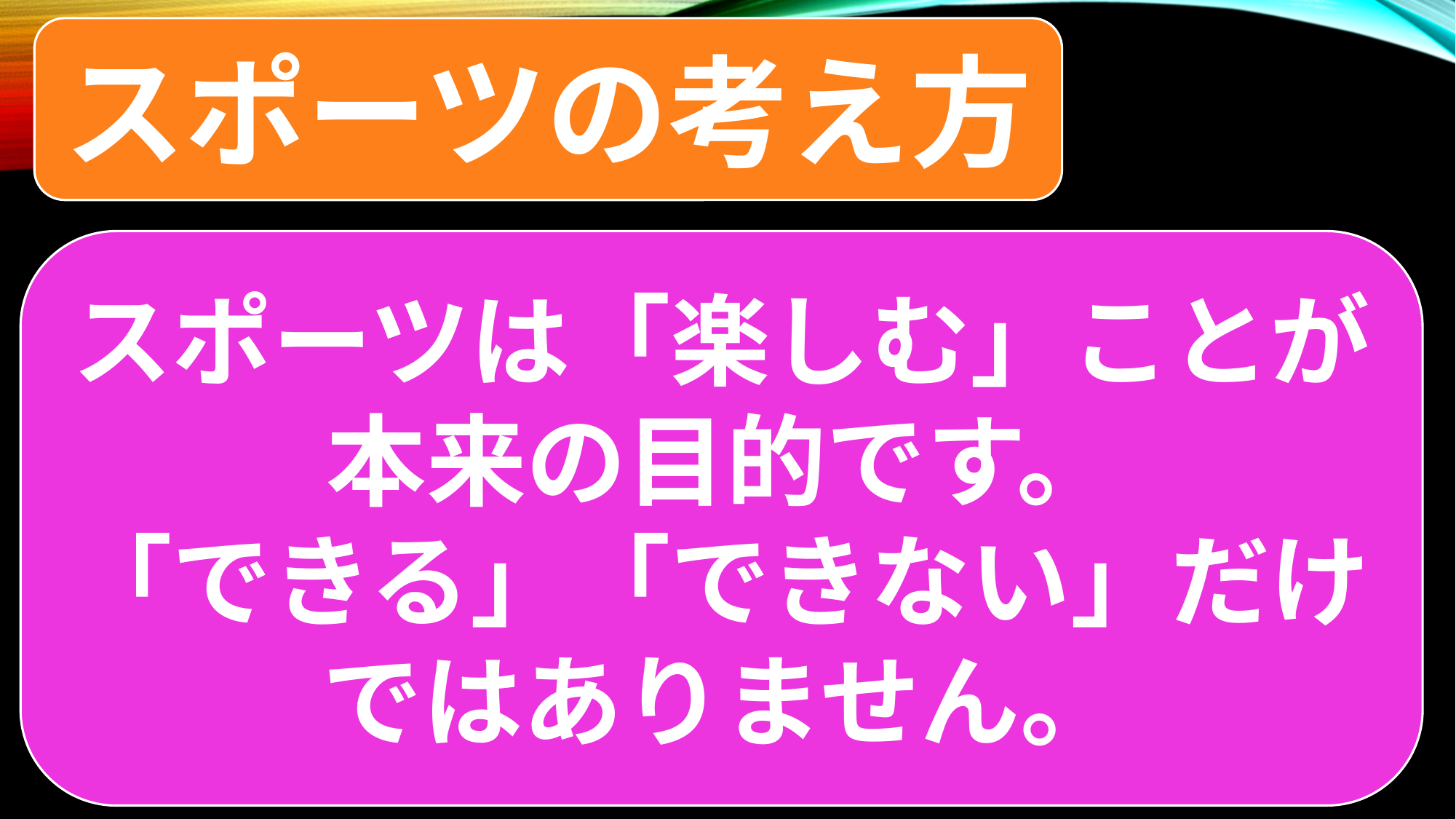

スポーツの考え方
#
スポーツは「楽しむ」ことが
本来の目的です。
「できる」「できない」だけではありません。